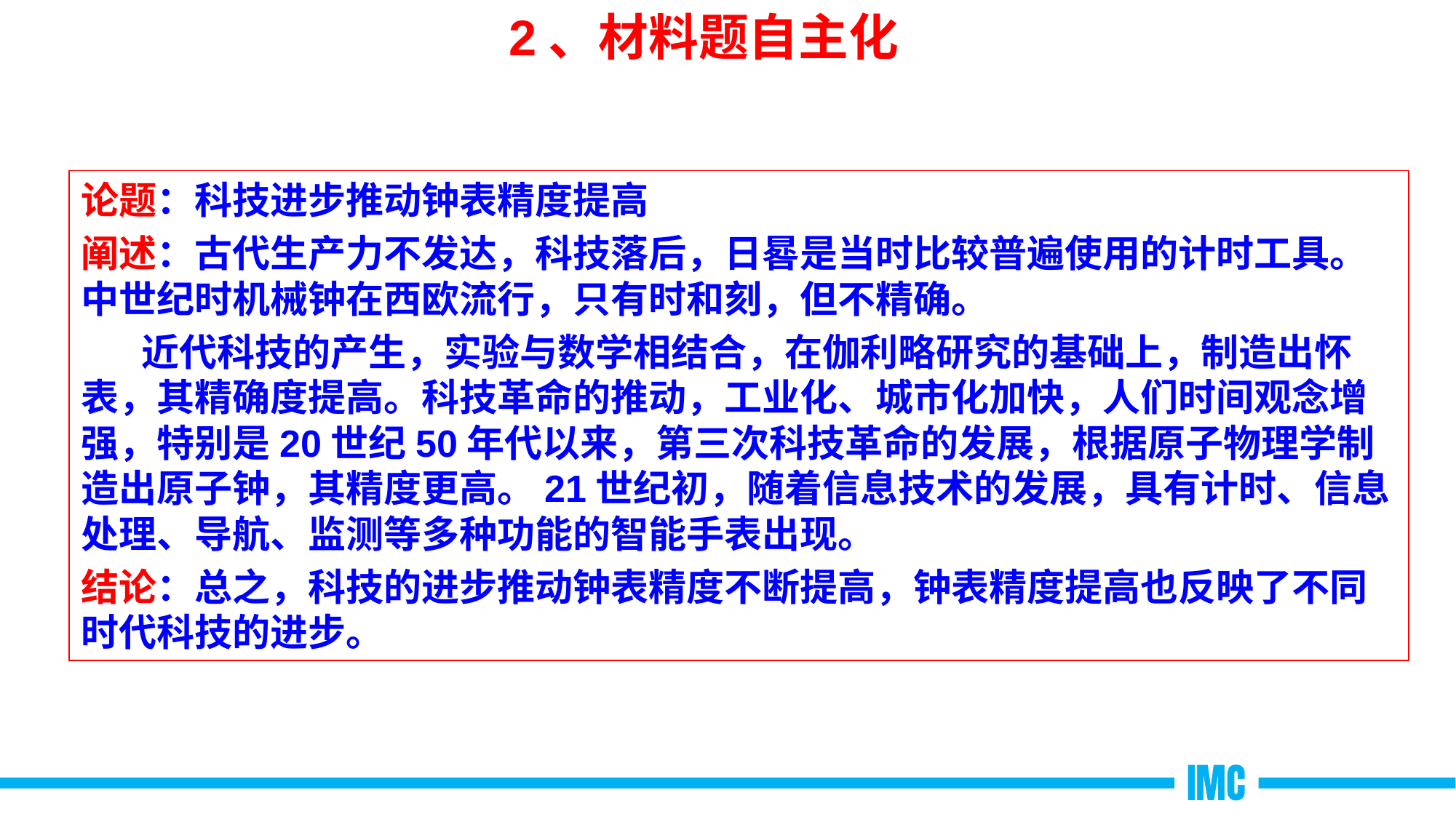

2、材料题自主化
论题：科技进步推动钟表精度提高
阐述：古代生产力不发达，科技落后，日晷是当时比较普遍使用的计时工具。中世纪时机械钟在西欧流行，只有时和刻，但不精确。
      近代科技的产生，实验与数学相结合，在伽利略研究的基础上，制造出怀表，其精确度提高。科技革命的推动，工业化、城市化加快，人们时间观念增强，特别是20世纪50年代以来，第三次科技革命的发展，根据原子物理学制造出原子钟，其精度更高。21世纪初，随着信息技术的发展，具有计时、信息处理、导航、监测等多种功能的智能手表出现。
结论：总之，科技的进步推动钟表精度不断提高，钟表精度提高也反映了不同时代科技的进步。